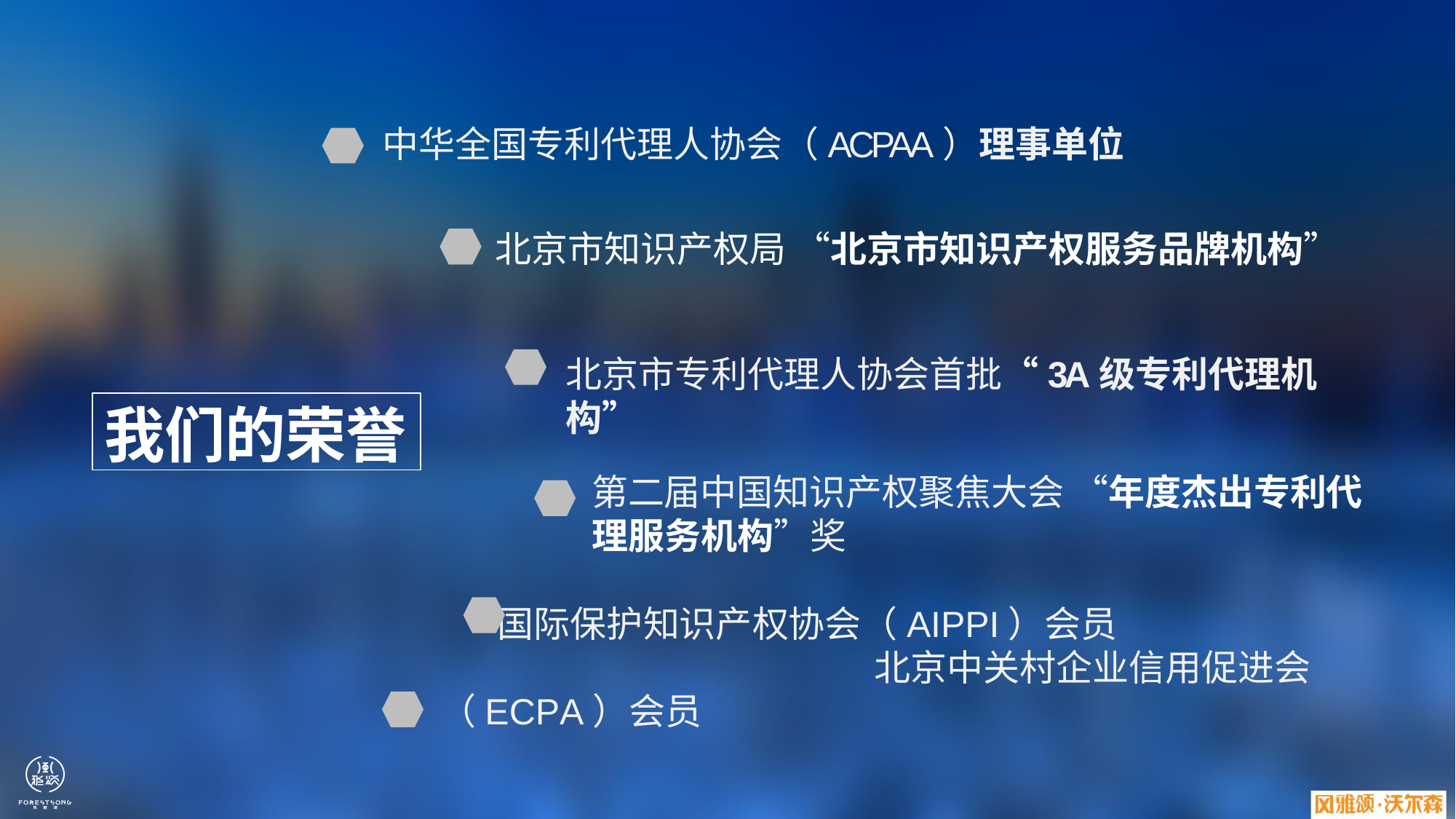

中华全国专利代理人协会（ACPAA）理事单位

北京市知识产权局“北京市知识产权服务品牌机构”

北京市专利代理人协会首批“3A级专利代理机构”

我们的荣誉
第二届中国知识产权聚焦大会 “年度杰出专利代理服务机构”奖

      国际保护知识产权协会（AIPPI）会员
                                                    北京中关村企业信用促进会（ECPA）会员